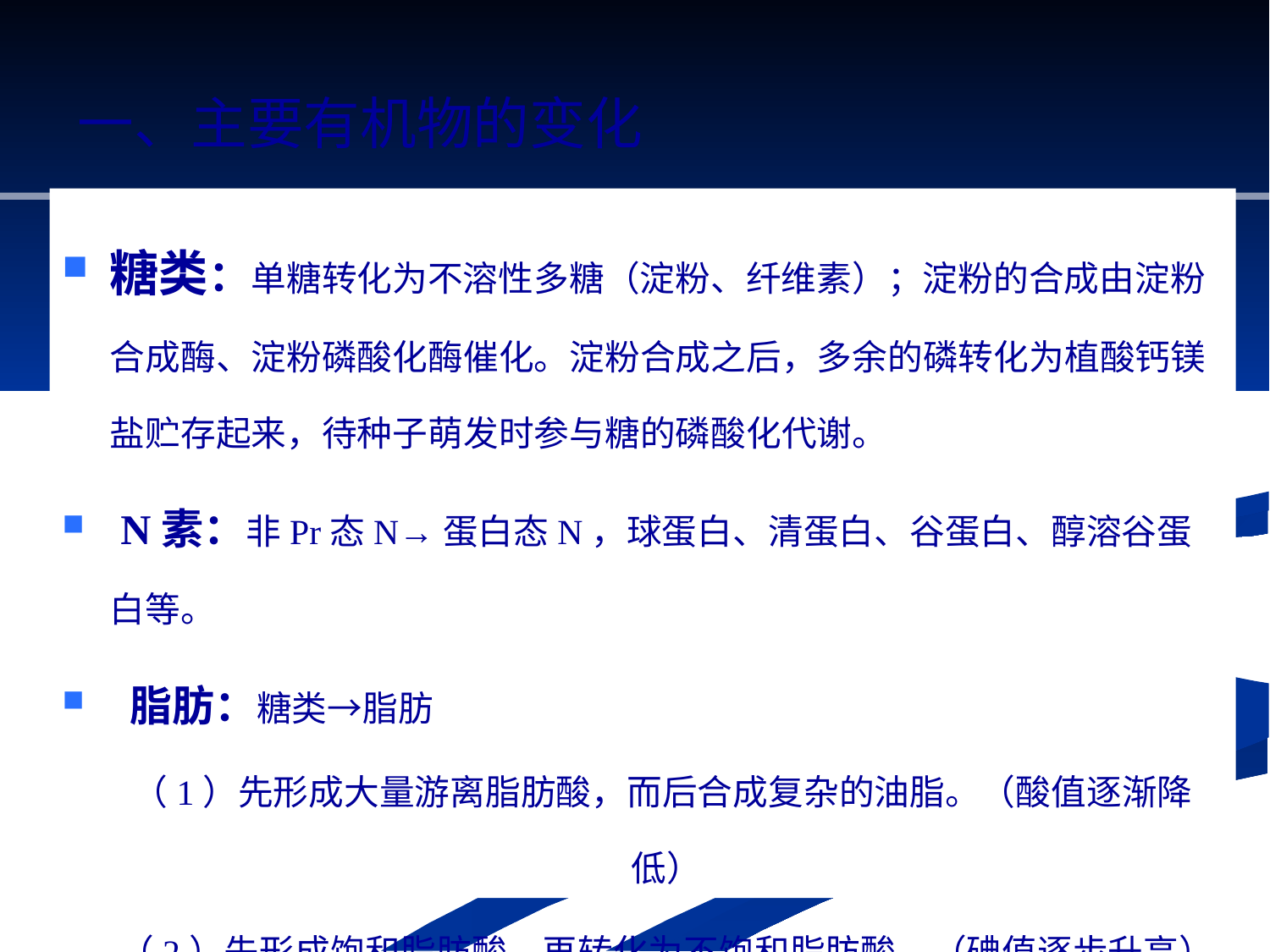

# 一、主要有机物的变化
糖类：单糖转化为不溶性多糖（淀粉、纤维素）；淀粉的合成由淀粉合成酶、淀粉磷酸化酶催化。淀粉合成之后，多余的磷转化为植酸钙镁盐贮存起来，待种子萌发时参与糖的磷酸化代谢。
 N素：非Pr态N→蛋白态N，球蛋白、清蛋白、谷蛋白、醇溶谷蛋白等。
 脂肪：糖类→脂肪
    （1）先形成大量游离脂肪酸，而后合成复杂的油脂。（酸值逐渐降低）
     （2）先形成饱和脂肪酸，再转化为不饱和脂肪酸。（碘值逐步升高）